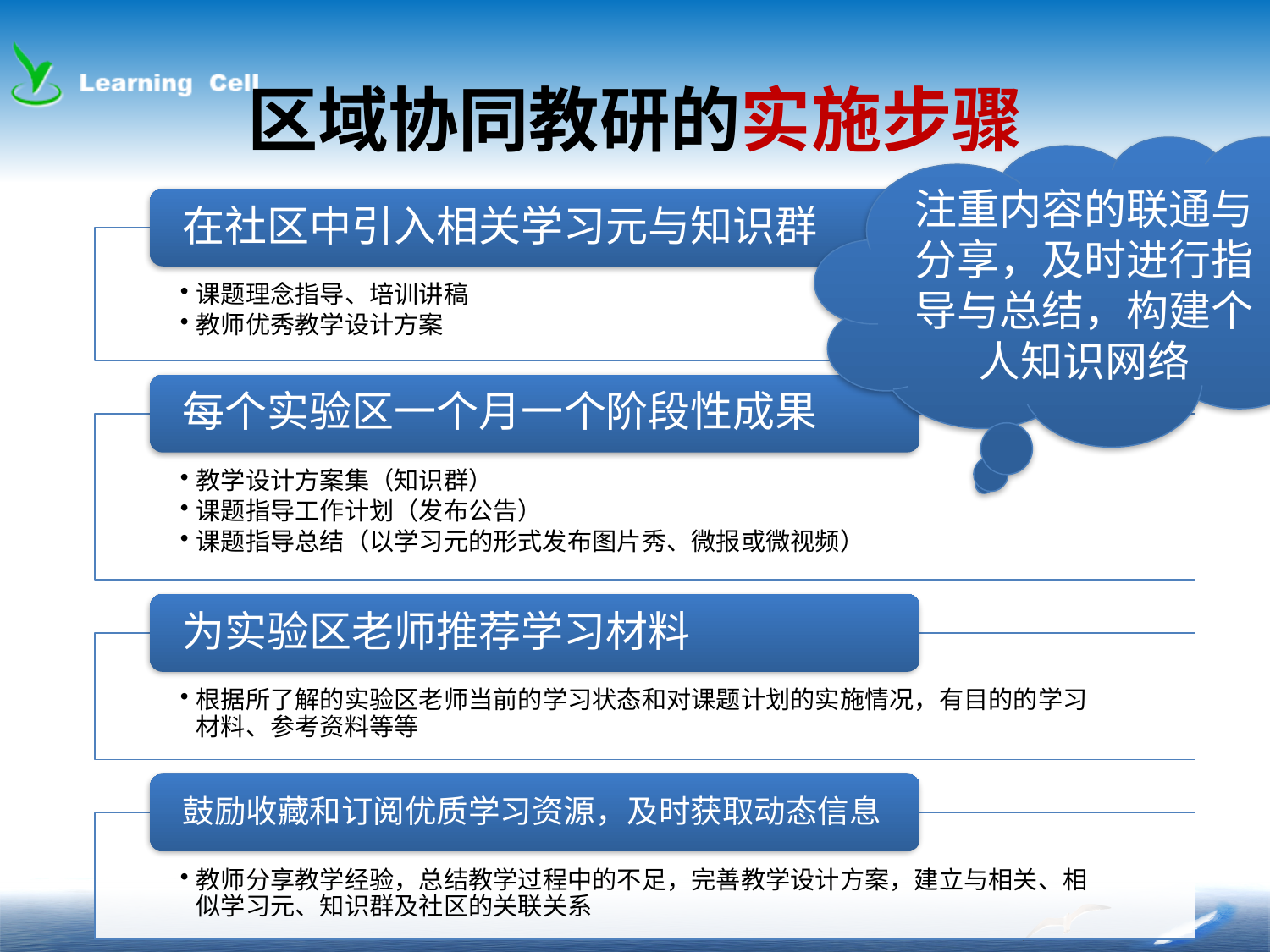

# 区域协同教研的实施步骤
注重内容的联通与分享，及时进行指导与总结，构建个人知识网络
课题理念指导、培训讲稿
教师优秀教学设计方案
在社区中引入相关学习元与知识群
教学设计方案集（知识群）
课题指导工作计划（发布公告）
课题指导总结（以学习元的形式发布图片秀、微报或微视频）
每个实验区一个月一个阶段性成果
根据所了解的实验区老师当前的学习状态和对课题计划的实施情况，有目的的学习材料、参考资料等等
为实验区老师推荐学习材料
教师分享教学经验，总结教学过程中的不足，完善教学设计方案，建立与相关、相似学习元、知识群及社区的关联关系
鼓励收藏和订阅优质学习资源，及时获取动态信息